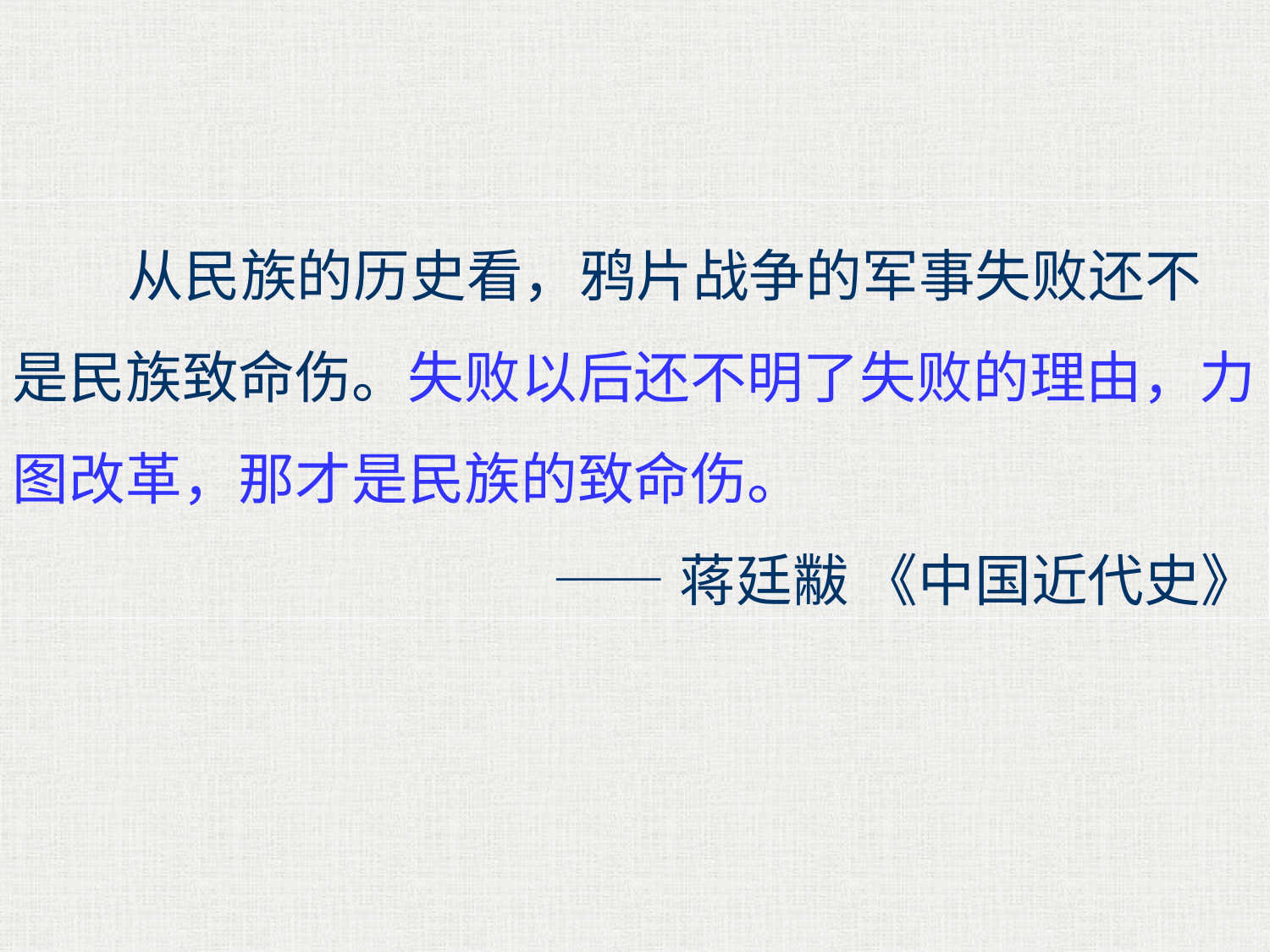

从民族的历史看，鸦片战争的军事失败还不是民族致命伤。失败以后还不明了失败的理由，力图改革，那才是民族的致命伤。
               ——蒋廷黻 《中国近代史》